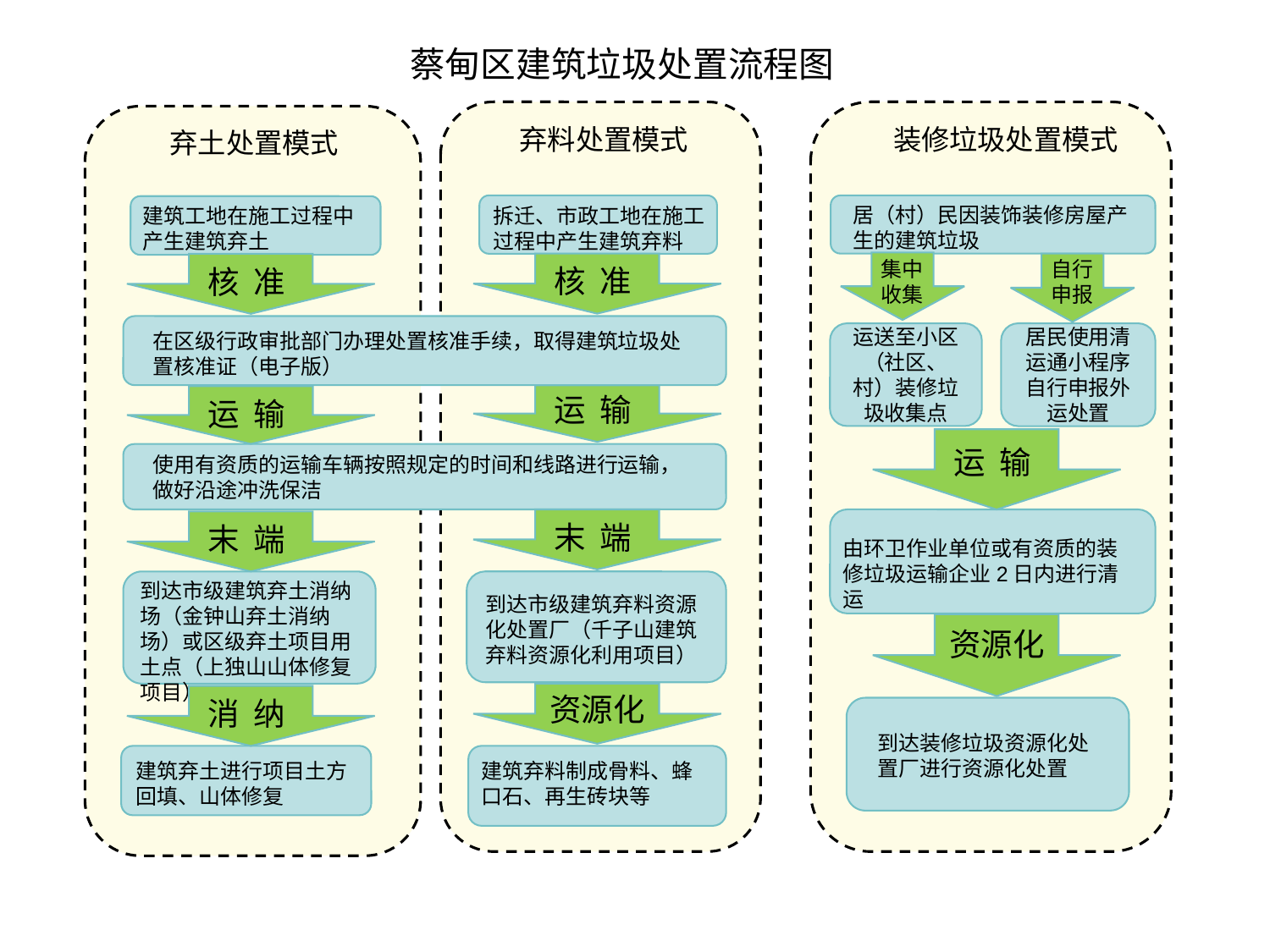

蔡甸区建筑垃圾处置流程图

弃料处置模式
装修垃圾处置模式
弃土处置模式

居（村）民因装饰装修房屋产生的建筑垃圾

建筑工地在施工过程中产生建筑弃土
拆迁、市政工地在施工过程中产生建筑弃料
集中收集
自行
申报

核  准
核  准

在区级行政审批部门办理处置核准手续，取得建筑垃圾处置核准证（电子版）
运送至小区（社区、村）装修垃圾收集点
居民使用清运通小程序自行申报外运处置
运  输

运  输

运  输

使用有资质的运输车辆按照规定的时间和线路进行运输，做好沿途冲洗保洁

末  端
末  端
由环卫作业单位或有资质的装修垃圾运输企业2日内进行清运

到达市级建筑弃土消纳场（金钟山弃土消纳场）或区级弃土项目用土点（上独山山体修复项目）

到达市级建筑弃料资源化处置厂（千子山建筑弃料资源化利用项目）

资源化

资源化

消  纳

到达装修垃圾资源化处置厂进行资源化处置

建筑弃土进行项目土方回填、山体修复
建筑弃料制成骨料、蜂口石、再生砖块等